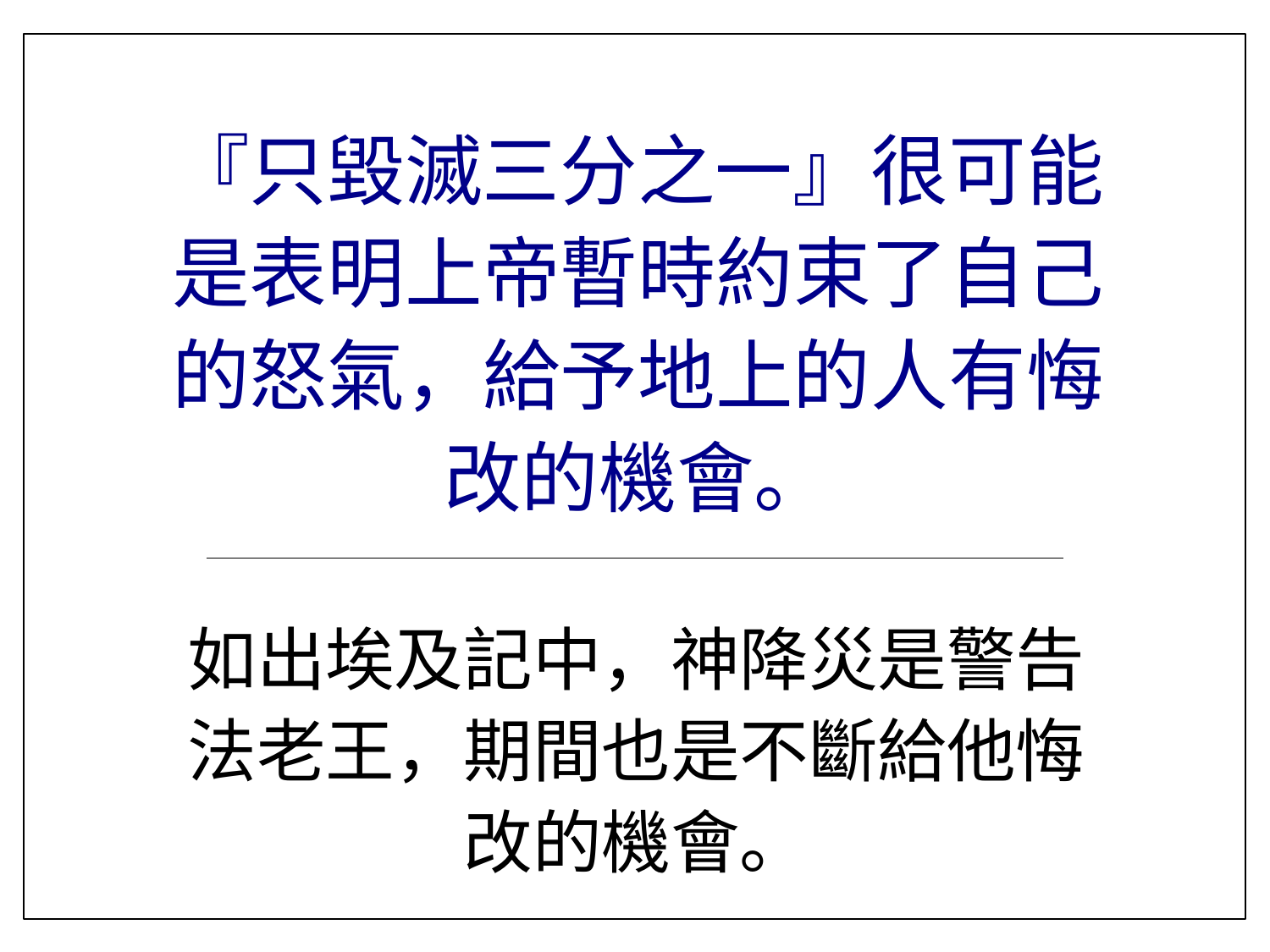

# 『只毀滅三分之一』很可能是表明上帝暫時約束了自己的怒氣，給予地上的人有悔改的機會。
如出埃及記中，神降災是警告法老王，期間也是不斷給他悔改的機會。